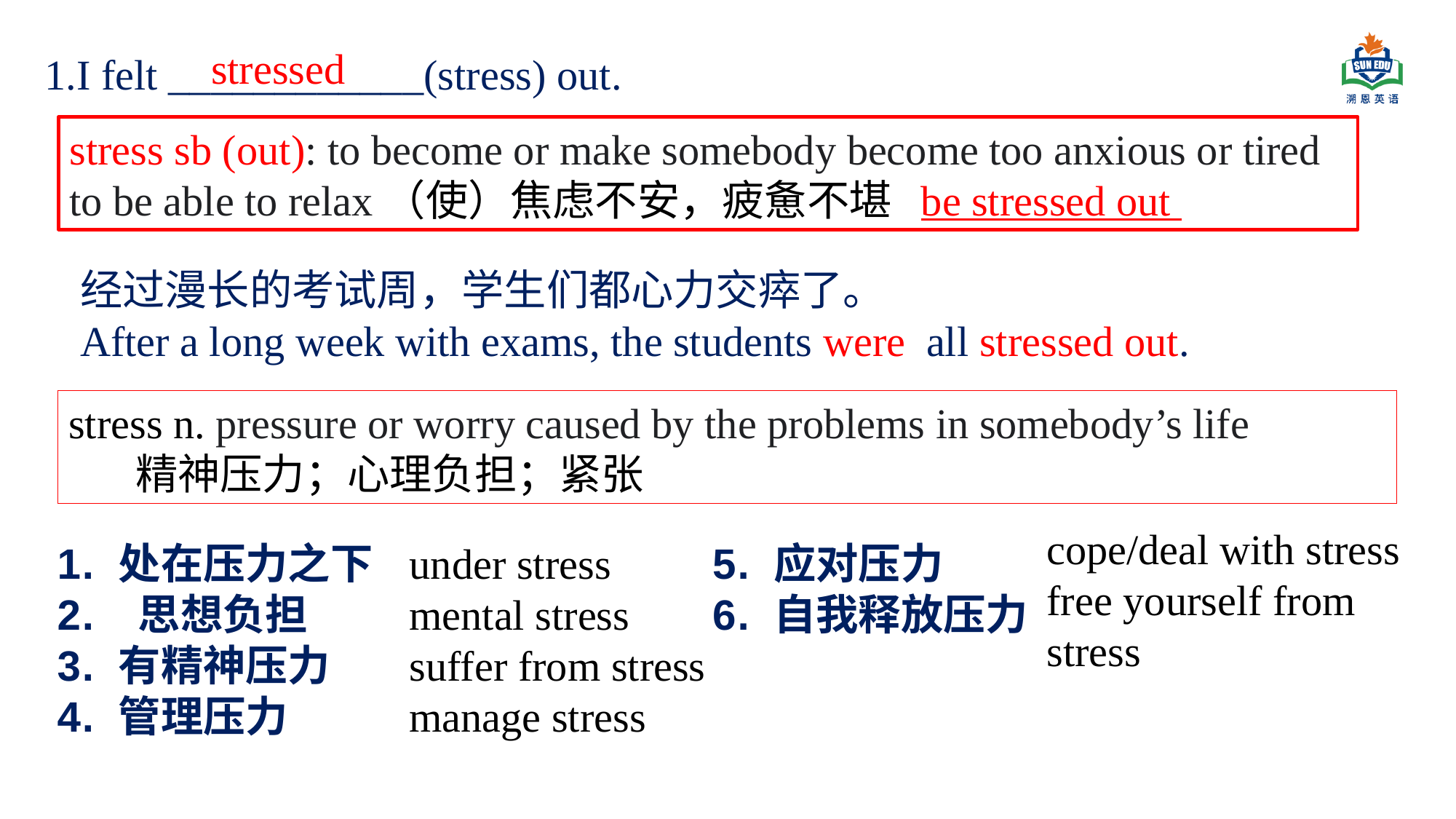

stressed
1.I felt ____________(stress) out.
stress sb (out): to become or make somebody become too anxious or tired to be able to relax（使）焦虑不安，疲惫不堪  be stressed out
经过漫长的考试周，学生们都心力交瘁了。
After a long week with exams, the students were  all stressed out.
stress n. pressure or worry caused by the problems in somebody’s life
      精神压力；心理负担；紧张
cope/deal with stress
free yourself from stress
处在压力之下
 思想负担
有精神压力
管理压力
under stress
mental stress
suffer from stress
manage stress
应对压力
自我释放压力